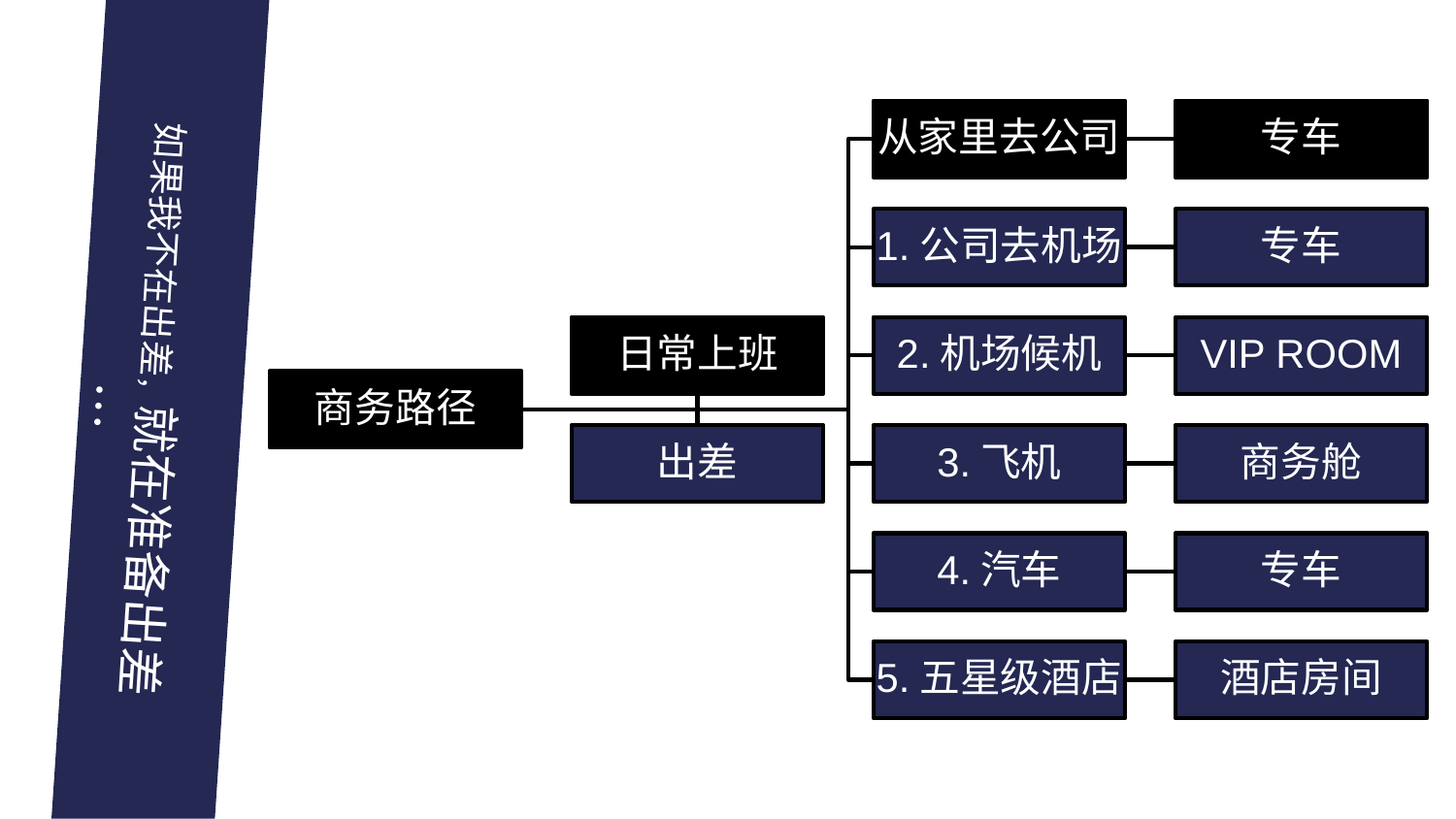

商务路径
从家里去公司
专车
1.公司去机场
专车
2.机场候机
VIP ROOM
3.飞机
商务舱
4.汽车
专车
5.五星级酒店
酒店房间
日常上班
出差
如果我不在出差，就在准备出差…